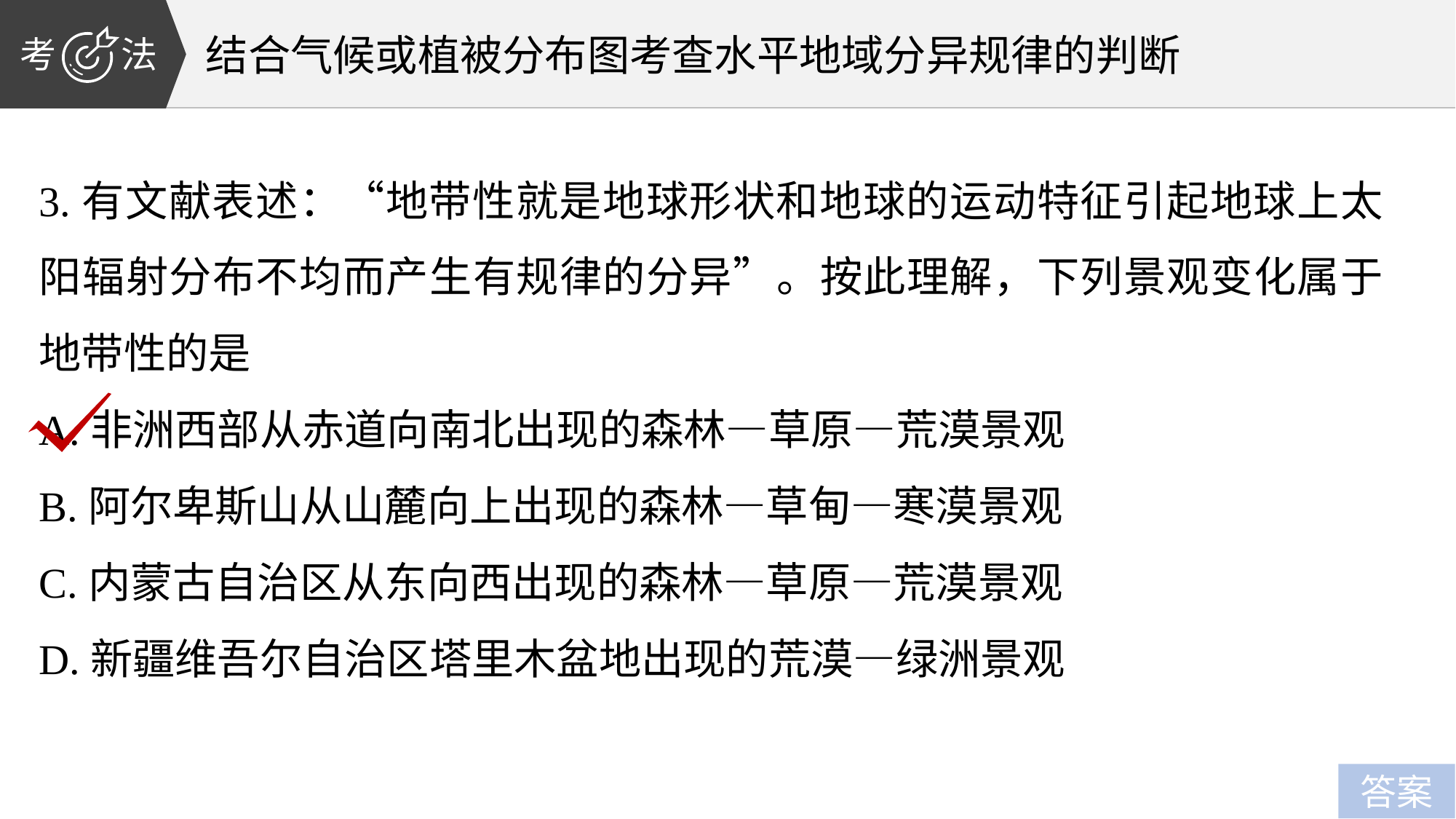

# 结合气候或植被分布图考查水平地域分异规律的判断
3.有文献表述：“地带性就是地球形状和地球的运动特征引起地球上太阳辐射分布不均而产生有规律的分异”。按此理解，下列景观变化属于地带性的是
A.非洲西部从赤道向南北出现的森林—草原—荒漠景观
B.阿尔卑斯山从山麓向上出现的森林—草甸—寒漠景观
C.内蒙古自治区从东向西出现的森林—草原—荒漠景观
D.新疆维吾尔自治区塔里木盆地出现的荒漠—绿洲景观

答案